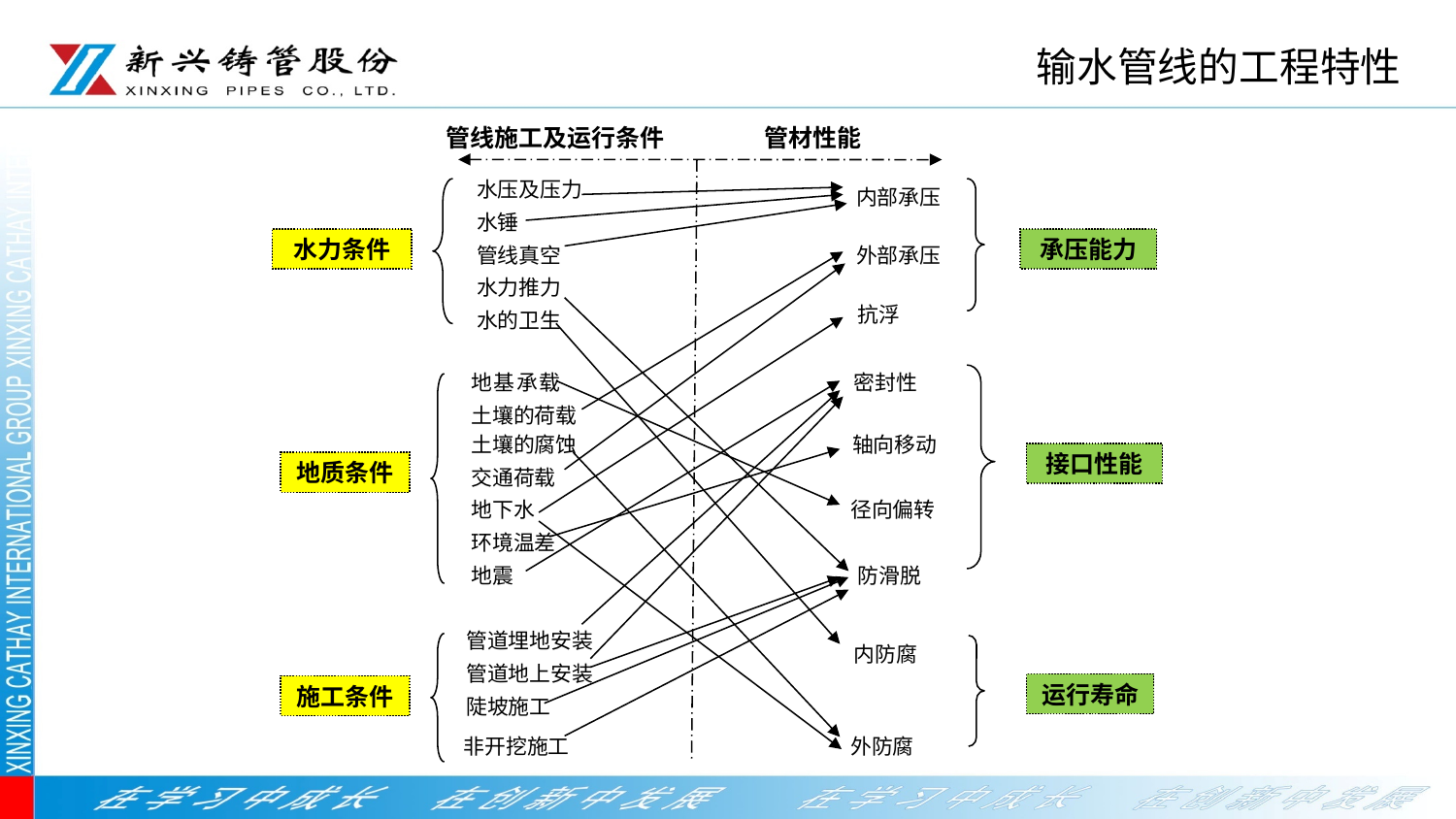

输水管线的工程特性
管线施工及运行条件
管材性能

水压及压力波动
内部承压

水锤

水力条件
承压能力
管线真空
外部承压

水力推力
抗浮

水的卫生

地基承载力
密封性

土壤的荷载

土壤的腐蚀
轴向移动
接口性能

地质条件
交通荷载
地下水
径向偏转

环境温差
地震
防滑脱

管道埋地安装

内防腐

管道地上安装
运行寿命
施工条件
陡坡施工
非开挖施工
外防腐